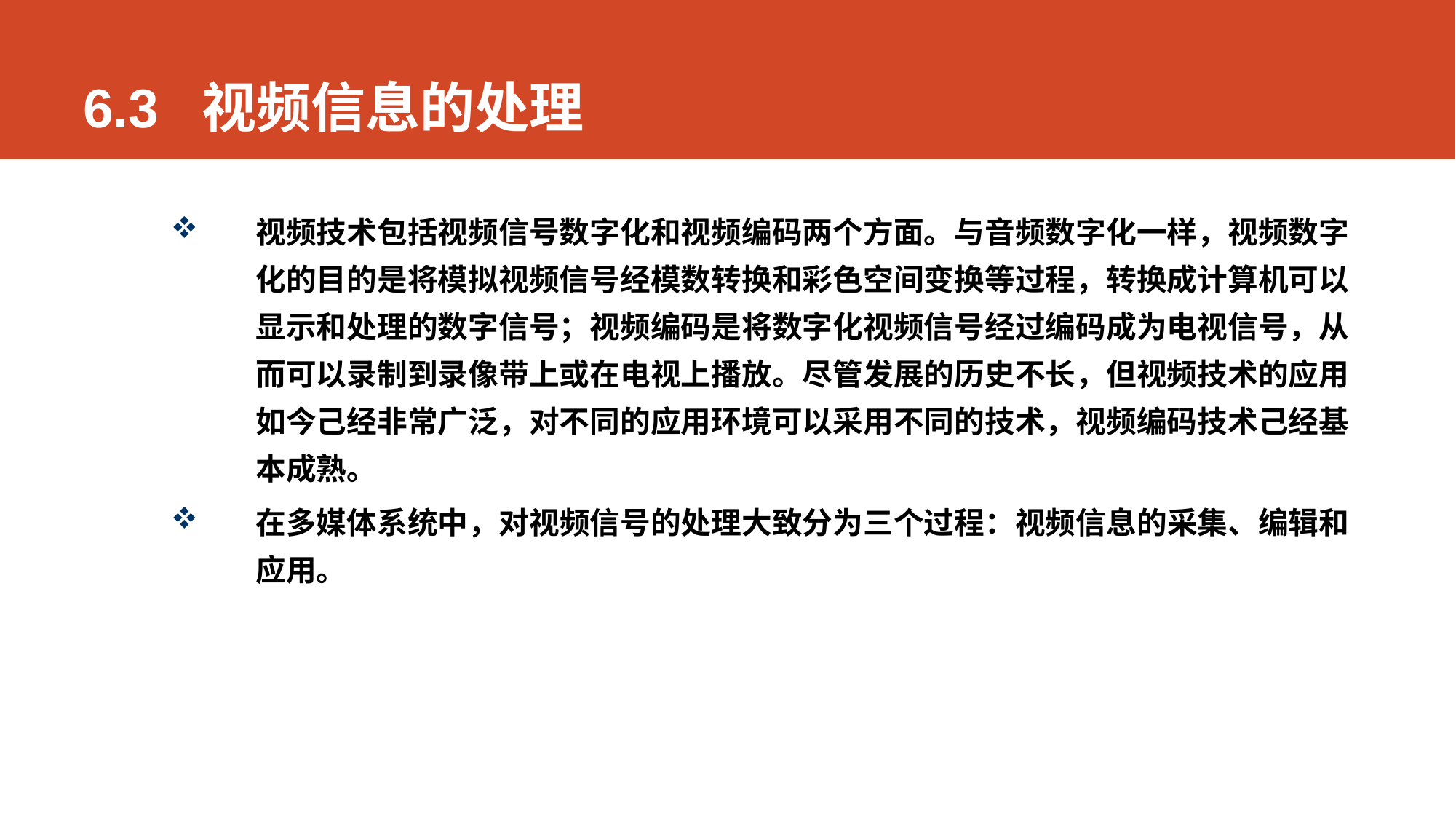

# 6.3  视频信息的处理
视频技术包括视频信号数字化和视频编码两个方面。与音频数字化一样，视频数字化的目的是将模拟视频信号经模数转换和彩色空间变换等过程，转换成计算机可以显示和处理的数字信号；视频编码是将数字化视频信号经过编码成为电视信号，从而可以录制到录像带上或在电视上播放。尽管发展的历史不长，但视频技术的应用如今己经非常广泛，对不同的应用环境可以采用不同的技术，视频编码技术己经基本成熟。
在多媒体系统中，对视频信号的处理大致分为三个过程：视频信息的采集、编辑和应用。